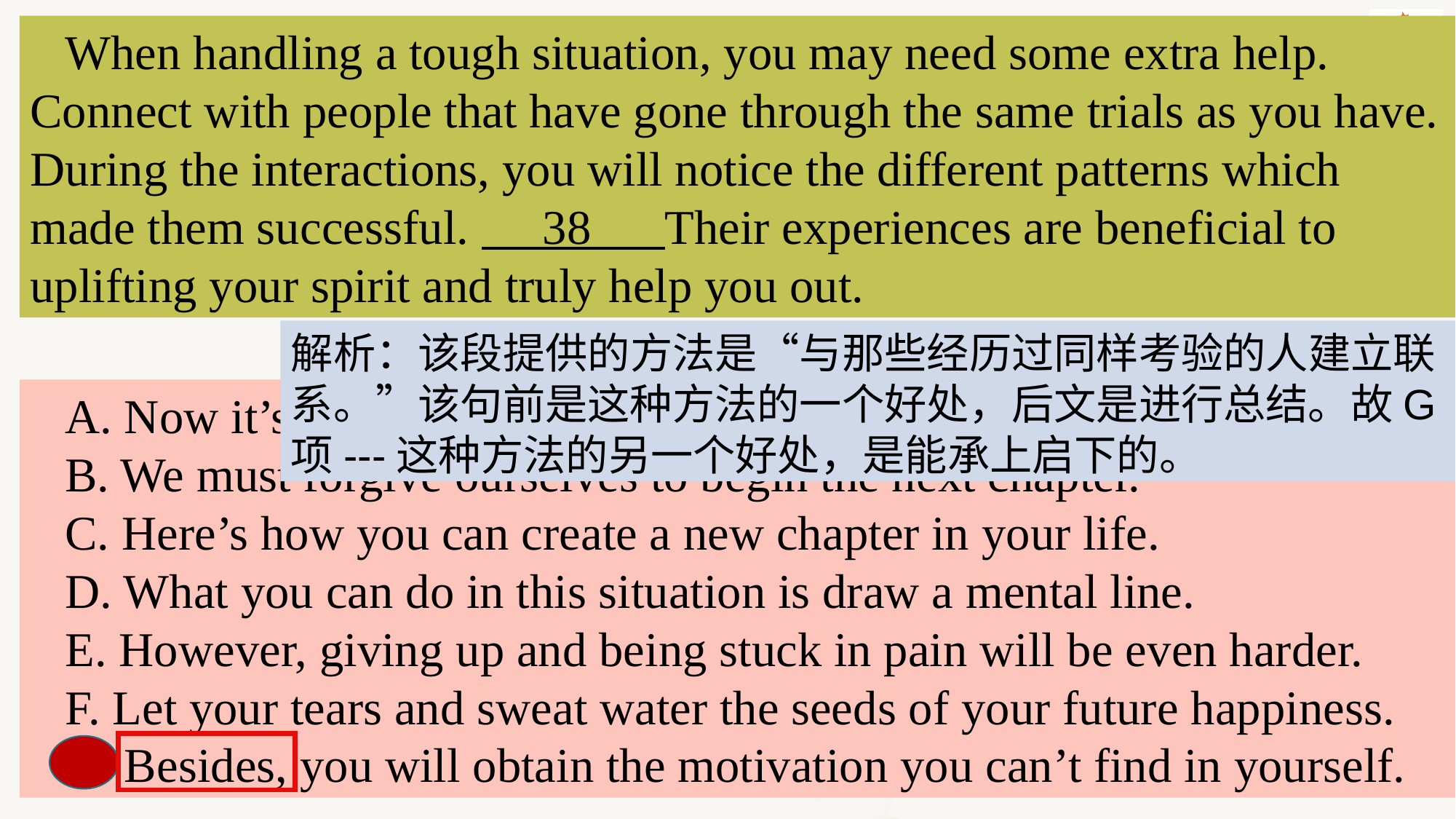

When handling a tough situation, you may need some extra help. Connect with people that have gone through the same trials as you have. During the interactions, you will notice the different patterns which made them successful.      38      Their experiences are beneficial to uplifting your spirit and truly help you out.
解析：该段提供的方法是“与那些经历过同样考验的人建立联系。”该句前是这种方法的一个好处，后文是进行总结。故G项---这种方法的另一个好处，是能承上启下的。
A. Now it’s your turn to think outside the box.
B. We must forgive ourselves to begin the next chapter.
C. Here’s how you can create a new chapter in your life.
D. What you can do in this situation is draw a mental line.
E. However, giving up and being stuck in pain will be even harder.
F. Let your tears and sweat water the seeds of your future happiness.
G. Besides, you will obtain the motivation you can’t find in yourself.